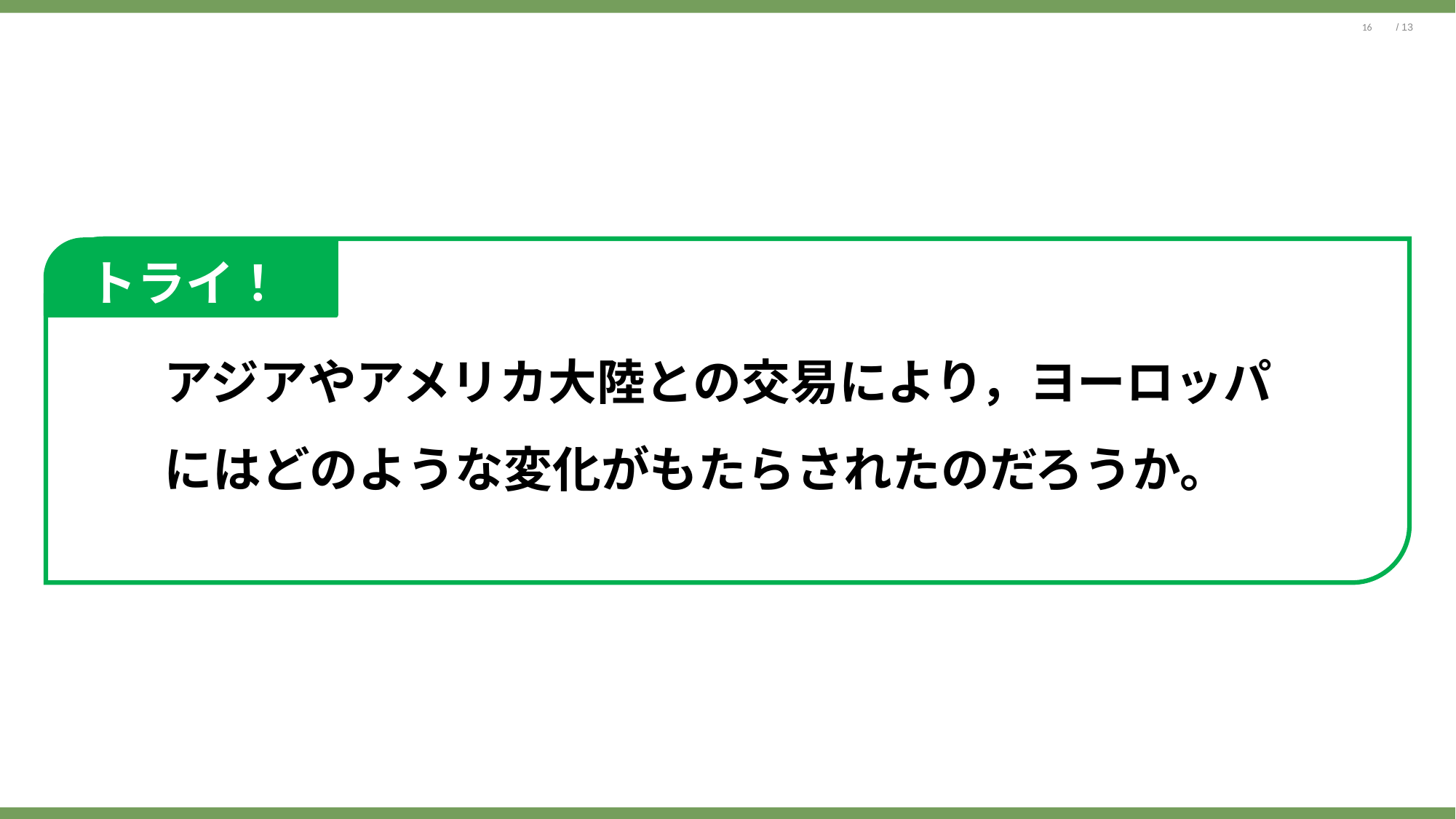

# アジアやアメリカ大陸との交易により，ヨーロッパにはどのような変化がもたらされたのだろうか。